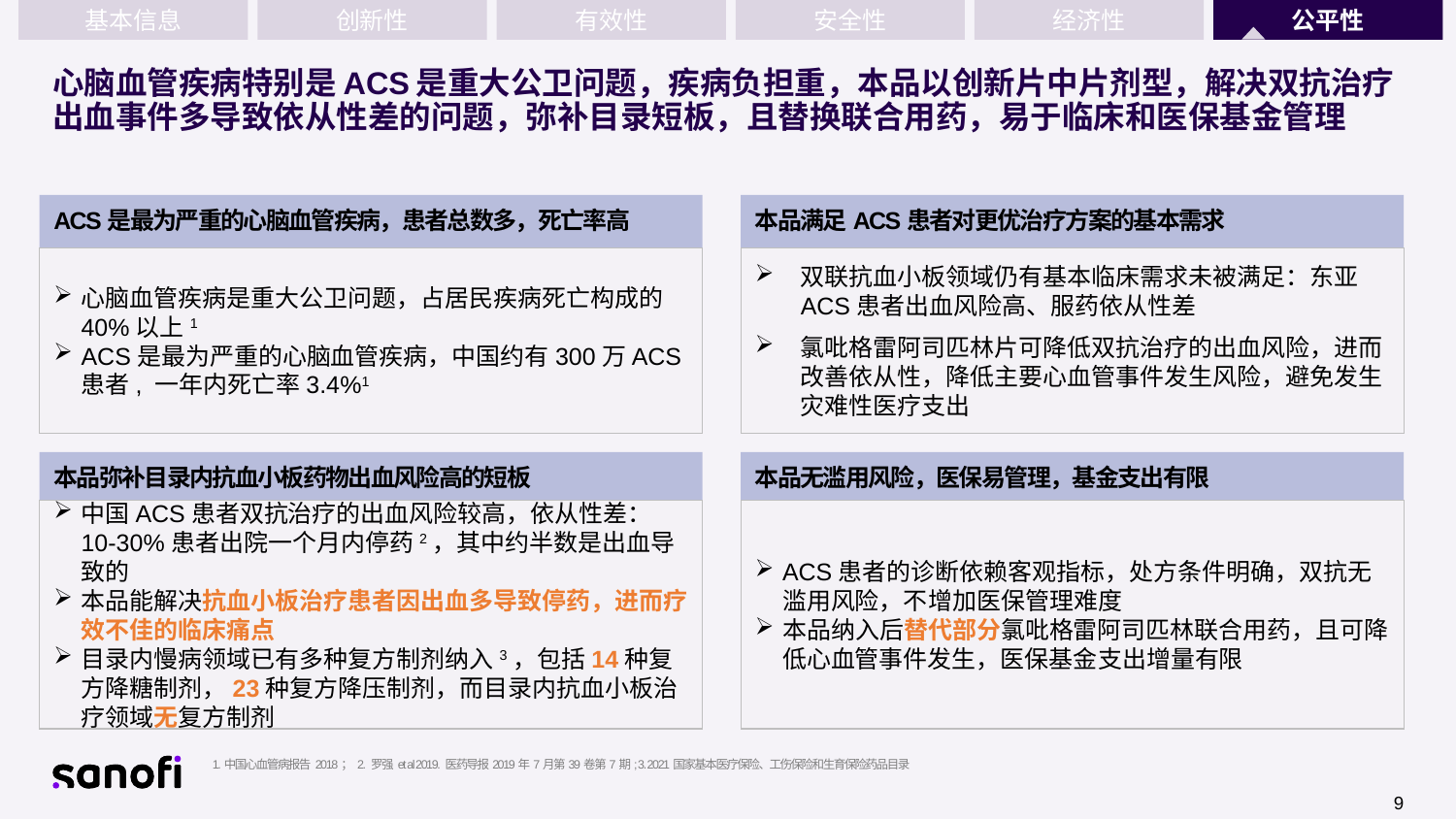

基本信息
创新性
有效性
安全性
经济性
公平性

# 心脑血管疾病特别是ACS是重大公卫问题，疾病负担重，本品以创新片中片剂型，解决双抗治疗出血事件多导致依从性差的问题，弥补目录短板，且替换联合用药，易于临床和医保基金管理
ACS是最为严重的心脑血管疾病，患者总数多，死亡率高
本品满足ACS患者对更优治疗方案的基本需求
心脑血管疾病是重大公卫问题，占居民疾病死亡构成的40%以上1
ACS是最为严重的心脑血管疾病，中国约有300万ACS患者, 一年内死亡率3.4%1
双联抗血小板领域仍有基本临床需求未被满足：东亚ACS患者出血风险高、服药依从性差
氯吡格雷阿司匹林片可降低双抗治疗的出血风险，进而改善依从性，降低主要心血管事件发生风险，避免发生灾难性医疗支出
本品弥补目录内抗血小板药物出血风险高的短板
本品无滥用风险，医保易管理，基金支出有限
中国ACS患者双抗治疗的出血风险较高，依从性差：10-30%患者出院一个月内停药2，其中约半数是出血导致的
本品能解决抗血小板治疗患者因出血多导致停药，进而疗效不佳的临床痛点
目录内慢病领域已有多种复方制剂纳入3，包括14种复方降糖制剂，23种复方降压制剂，而目录内抗血小板治疗领域无复方制剂
ACS患者的诊断依赖客观指标，处方条件明确，双抗无滥用风险，不增加医保管理难度
本品纳入后替代部分氯吡格雷阿司匹林联合用药，且可降低心血管事件发生，医保基金支出增量有限
1.中国心血管病报告 2018； 2. 罗强 et al 2019. 医药导报2019年7月第39卷第7期; 3. 2021国家基本医疗保险、工伤保险和生育保险药品目录
9